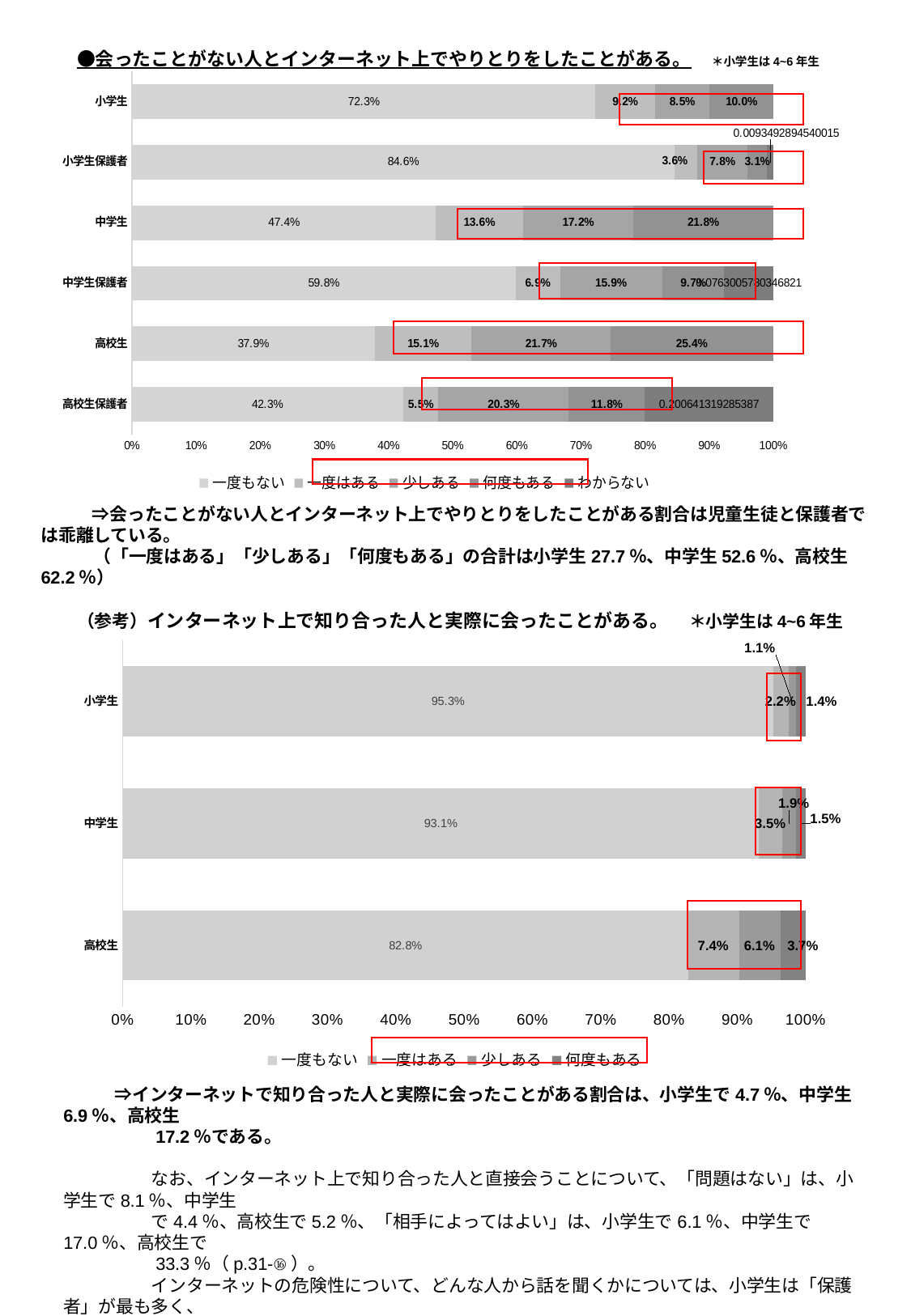

●会ったことがない人とインターネット上でやりとりをしたことがある。　＊小学生は4~6年生

### Chart

| Category | 一度もない | 一度はある | 少しある | 何度もある | わからない |
|---|---|---|---|---|---|
| 高校生保護者 | 0.4228126431516262 | 0.054970224461749886 | 0.2033898305084746 | 0.11818598259276225 | 0.2006413192853871 |
| 高校生 | 0.3786594761171032 | 0.1510015408320493 | 0.21667950693374421 | 0.2536594761171032 | None |
| 中学生保護者 | 0.5982658959537572 | 0.06936416184971098 | 0.15895953757225434 | 0.09710982658959537 | 0.07630057803468208 |
| 中学生 | 0.4740502387378036 | 0.13556155283371393 | 0.17220261573593523 | 0.21818559269254723 | None |
| 小学生保護者 | 0.8462976813762154 | 0.03552729992520568 | 0.07778608825729244 | 0.031039640987284966 | 0.009349289454001496 |
| 小学生 | 0.7229029217719133 | 0.09248350612629595 | 0.0850612629594722 | 0.09955230914231857 | None |

　　　⇒会ったことがない人とインターネット上でやりとりをしたことがある割合は児童生徒と保護者では乖離している。
　　　（「一度はある」「少しある」「何度もある」の合計は小学生27.7％、中学生52.6％、高校生62.2％）
　（参考）インターネット上で知り合った人と実際に会ったことがある。　＊小学生は4~6年生

### Chart

| Category | 一度もない | 一度はある | 少しある | 何度もある |
|---|---|---|---|---|
| 高校生 | 0.8280647648419429 | 0.07420971472629144 | 0.06071703932151118 | 0.03700848111025443 |
| 中学生 | 0.9311883757135444 | 0.034872859366891544 | 0.019304618578100674 | 0.014634146341463415 |
| 小学生 | 0.9525948693699019 | 0.022106631989596878 | 0.011112424636481854 | 0.014186074004019387 |

　　　⇒インターネットで知り合った人と実際に会ったことがある割合は、小学生で4.7％、中学生6.9％、高校生
　　　　　17.2％である。

　　　　　なお、インターネット上で知り合った人と直接会うことについて、「問題はない」は、小学生で8.1％、中学生
　　　　　で4.4％、高校生で5.2％、「相手によってはよい」は、小学生で6.1％、中学生で17.0％、高校生で
　　　　　33.3％（p.31-⑯）。
　　　　　インターネットの危険性について、どんな人から話を聞くかについては、小学生は「保護者」が最も多く、
　　　　　次いで「先生」、「警察」の順になっている。中高生については、「先生」が最も多く、次いで「保護者」、「警
　　　　　察」の順となっている(p.32-⑰)。